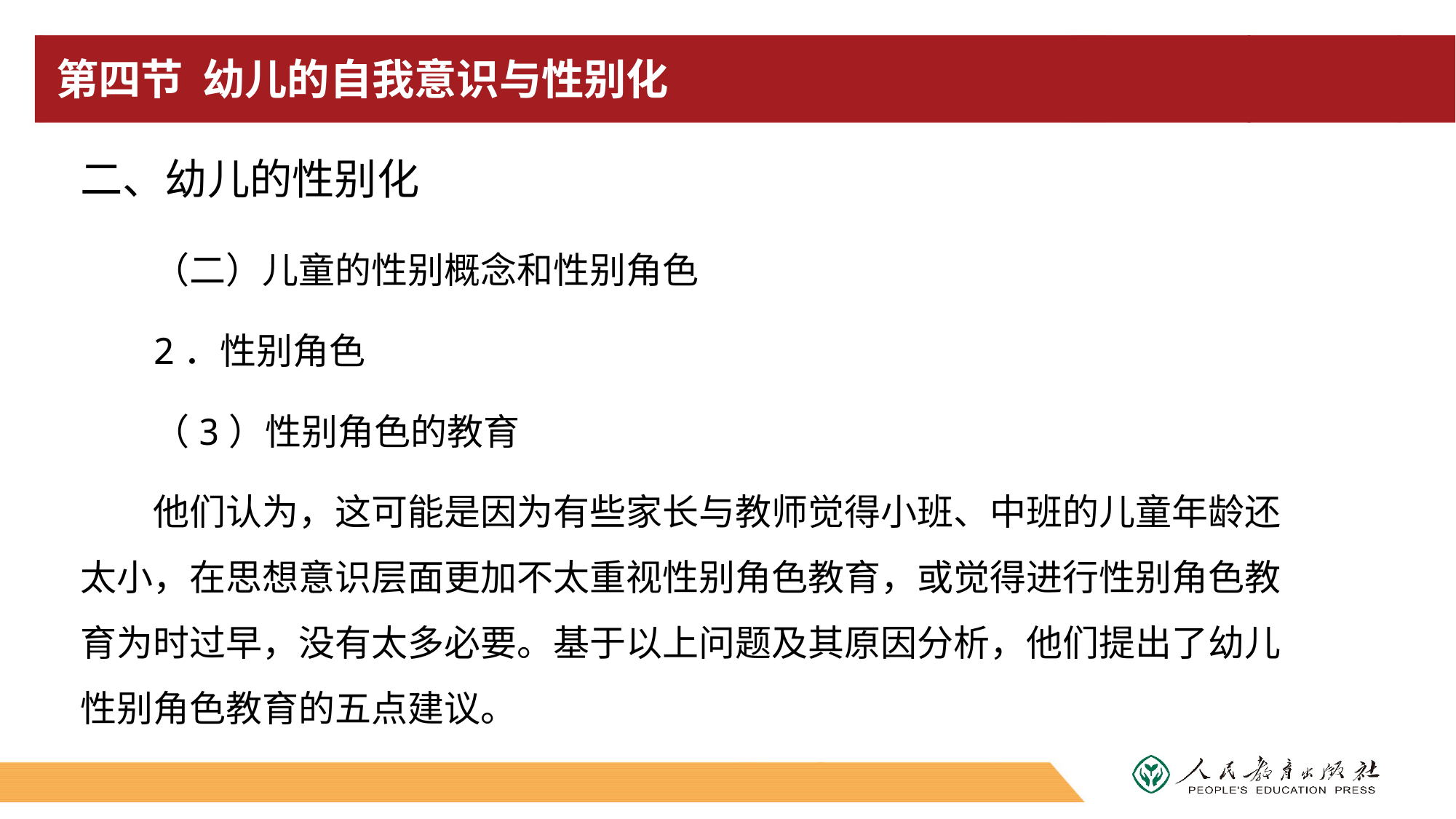

# 第四节  幼儿的自我意识与性别化
二、幼儿的性别化
（二）儿童的性别概念和性别角色
2．性别角色
（3）性别角色的教育
他们认为，这可能是因为有些家长与教师觉得小班、中班的儿童年龄还太小，在思想意识层面更加不太重视性别角色教育，或觉得进行性别角色教育为时过早，没有太多必要。基于以上问题及其原因分析，他们提出了幼儿性别角色教育的五点建议。